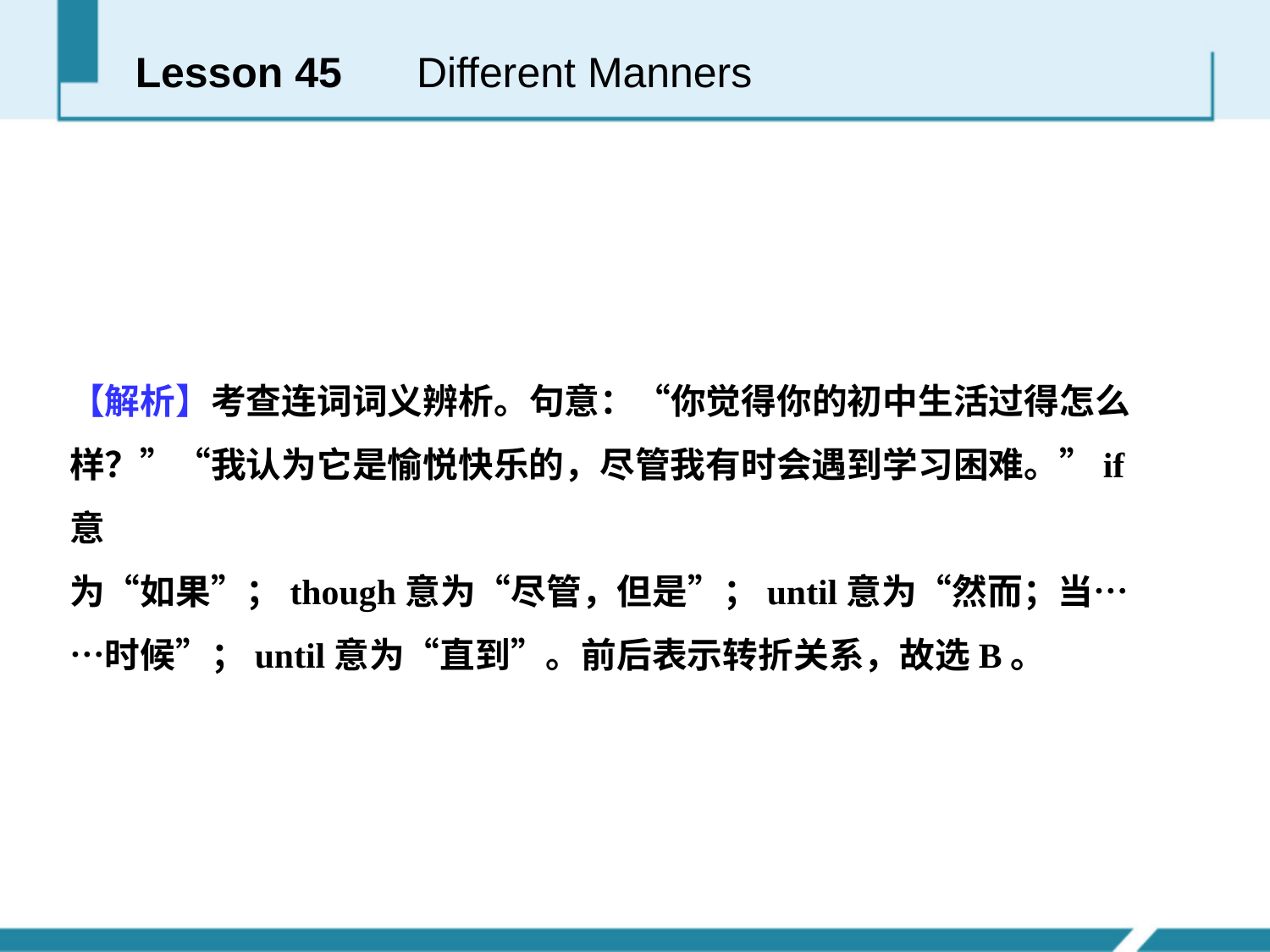

Lesson 45 　Different Manners
【解析】考查连词词义辨析。句意：“你觉得你的初中生活过得怎么样？”“我认为它是愉悦快乐的，尽管我有时会遇到学习困难。”if意
为“如果”；though意为“尽管，但是”；until意为“然而；当……时候”；until意为“直到”。前后表示转折关系，故选B。